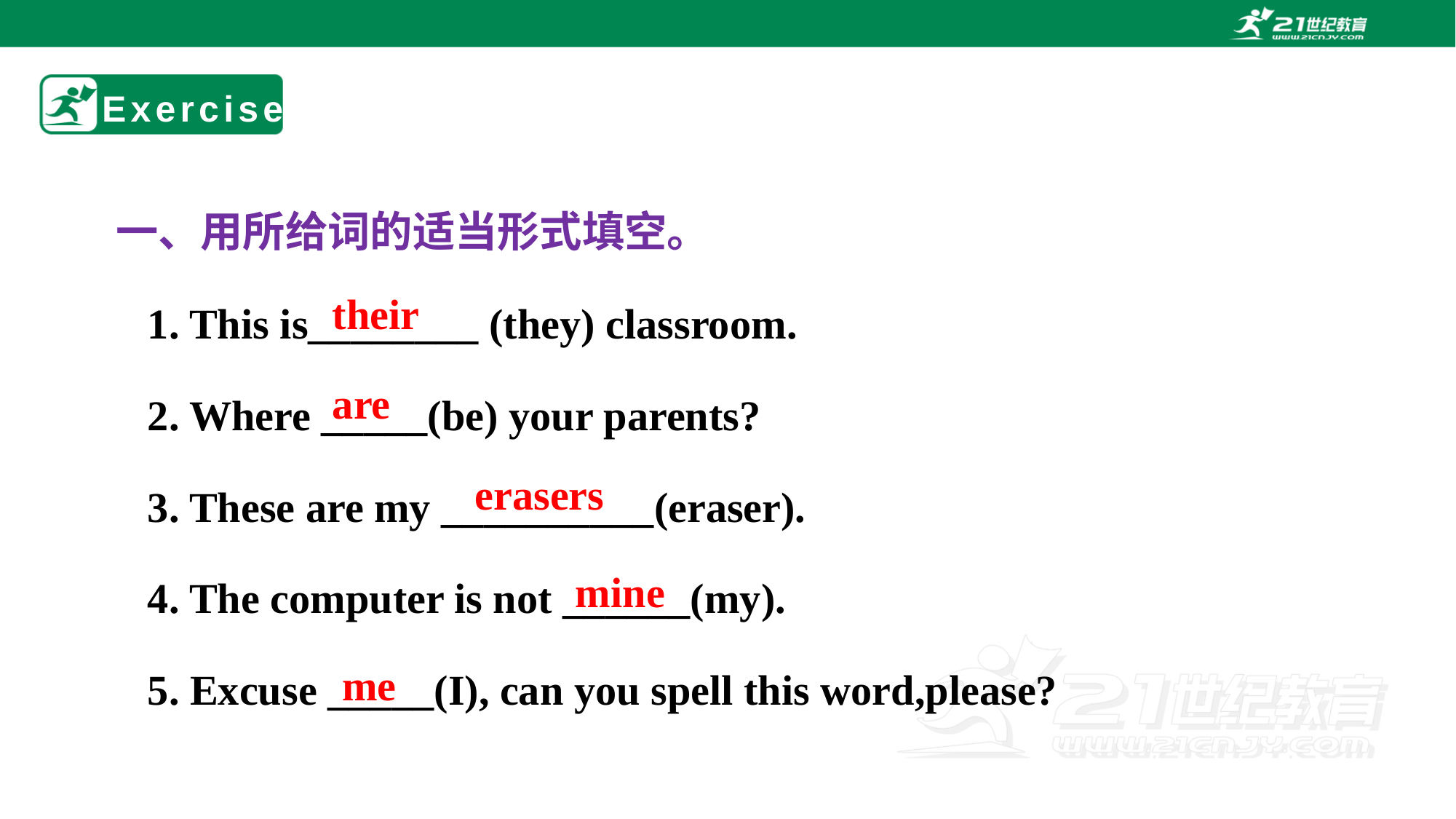

# Exercise
一、用所给词的适当形式填空。
   1. This is________ (they) classroom.
   2. Where _____(be) your parents?
   3. These are my __________(eraser).
   4. The computer is not ______(my).
   5. Excuse _____(I), can you spell this word,please?
their
are
 erasers
mine
me